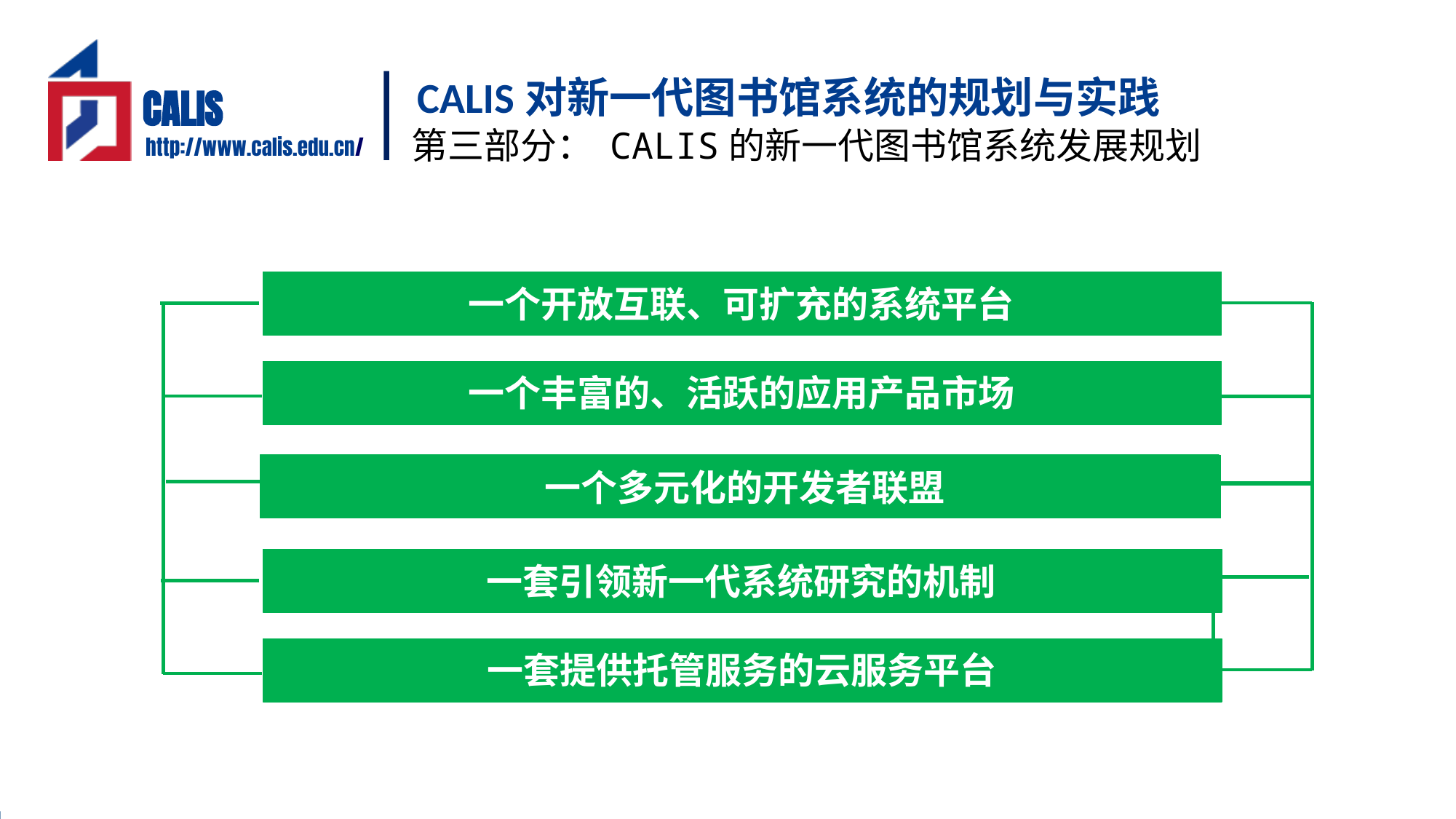

CALIS对新一代图书馆系统的规划与实践
第三部分： CALIS的新一代图书馆系统发展规划

一个开放互联、可扩充的系统平台

一个丰富的、活跃的应用产品市场

一个多元化的开发者联盟

一套引领新一代系统研究的机制

一套提供托管服务的云服务平台